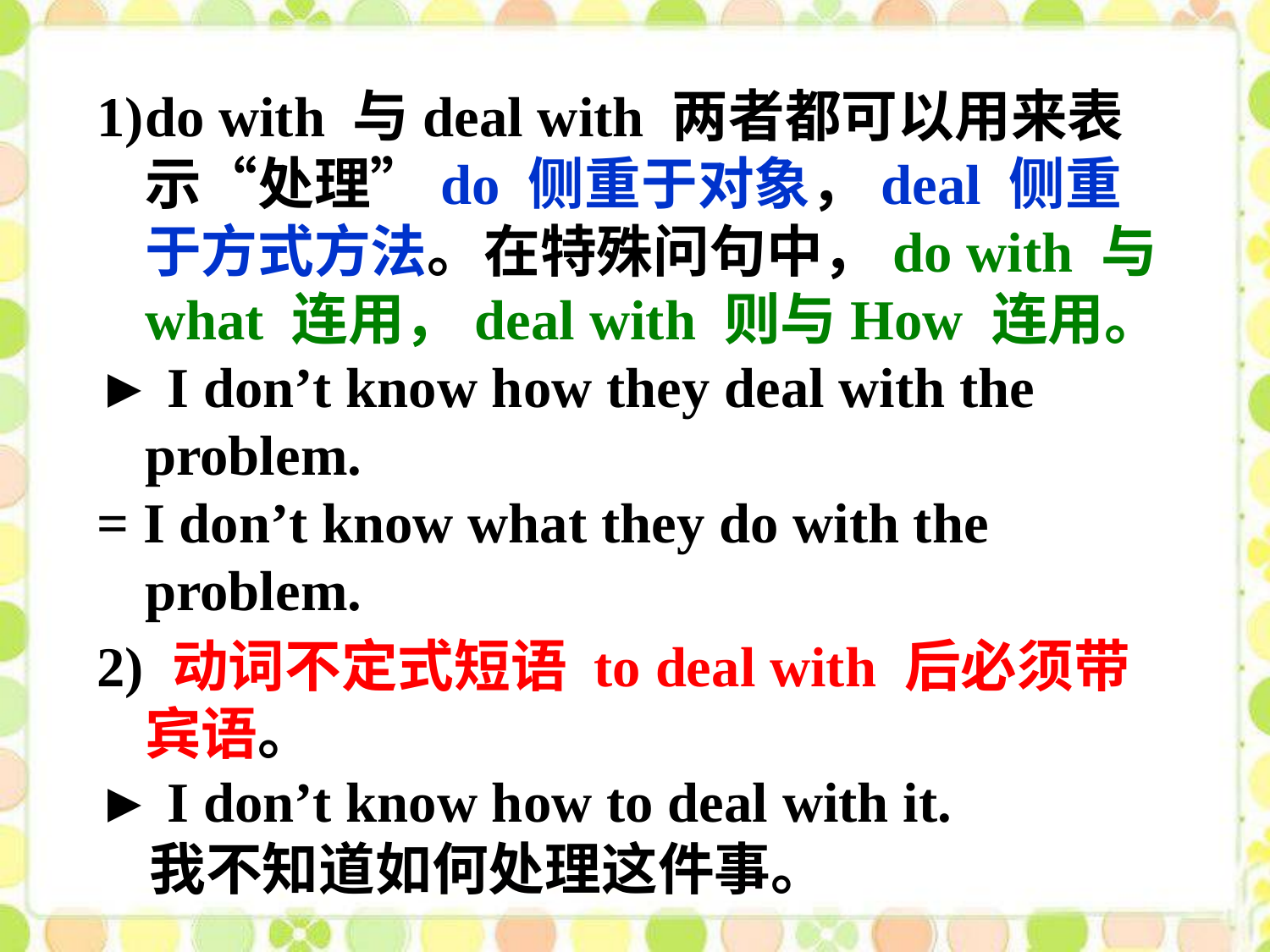

do with 与deal with 两者都可以用来表示“处理”do 侧重于对象，deal 侧重于方式方法。在特殊问句中，do with 与what 连用，deal with 则与How 连用。
► I don’t know how they deal with the problem.
= I don’t know what they do with the problem.
2) 动词不定式短语 to deal with 后必须带宾语。
► I don’t know how to deal with it.
   我不知道如何处理这件事。